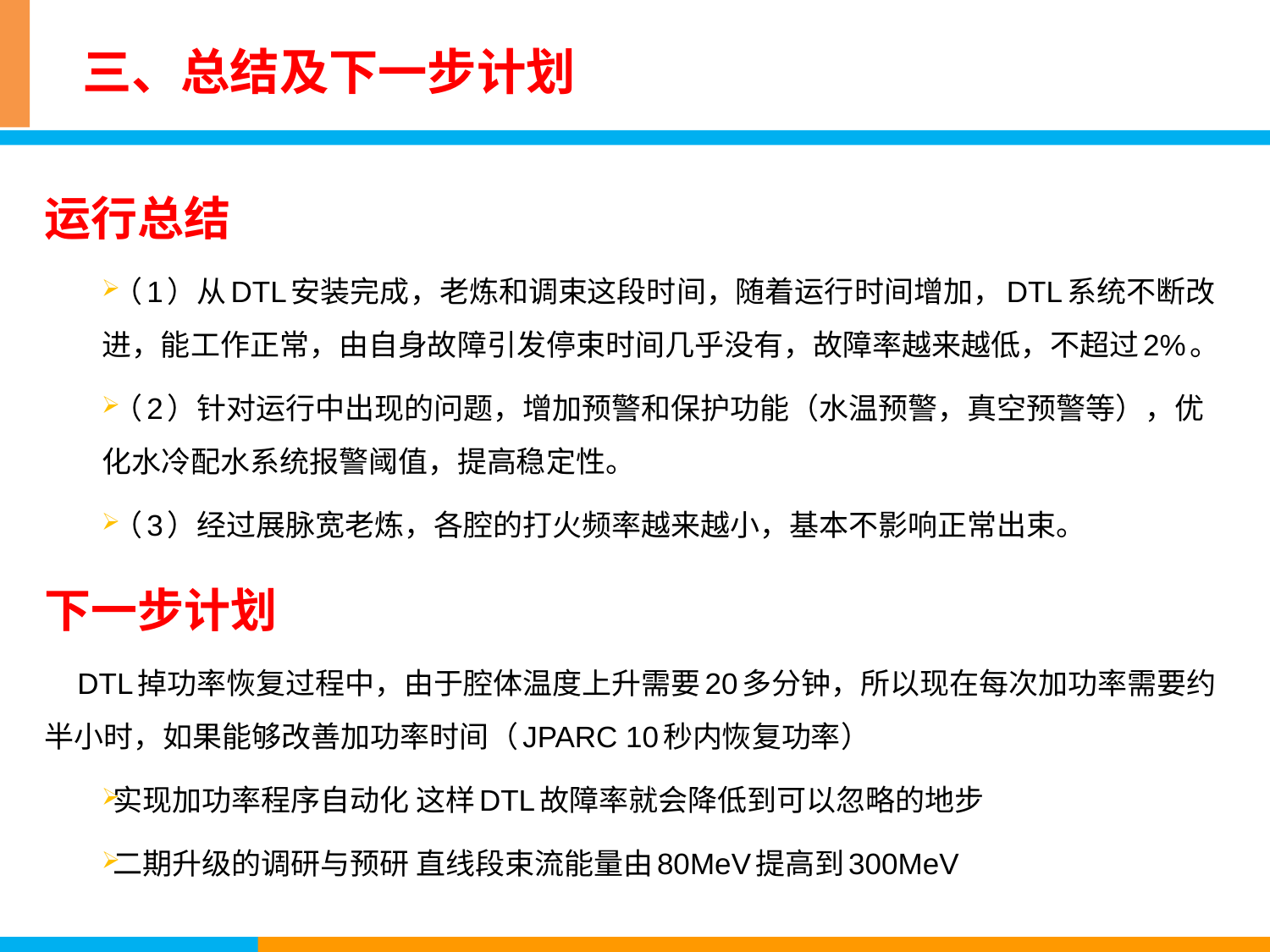

# 三、总结及下一步计划
运行总结
（1）从DTL安装完成，老炼和调束这段时间，随着运行时间增加，DTL系统不断改进，能工作正常，由自身故障引发停束时间几乎没有，故障率越来越低，不超过2%。
（2）针对运行中出现的问题，增加预警和保护功能（水温预警，真空预警等），优化水冷配水系统报警阈值，提高稳定性。
（3）经过展脉宽老炼，各腔的打火频率越来越小，基本不影响正常出束。
下一步计划
    DTL掉功率恢复过程中，由于腔体温度上升需要20多分钟，所以现在每次加功率需要约半小时，如果能够改善加功率时间（JPARC 10秒内恢复功率）
实现加功率程序自动化 这样DTL故障率就会降低到可以忽略的地步
二期升级的调研与预研 直线段束流能量由80MeV提高到300MeV